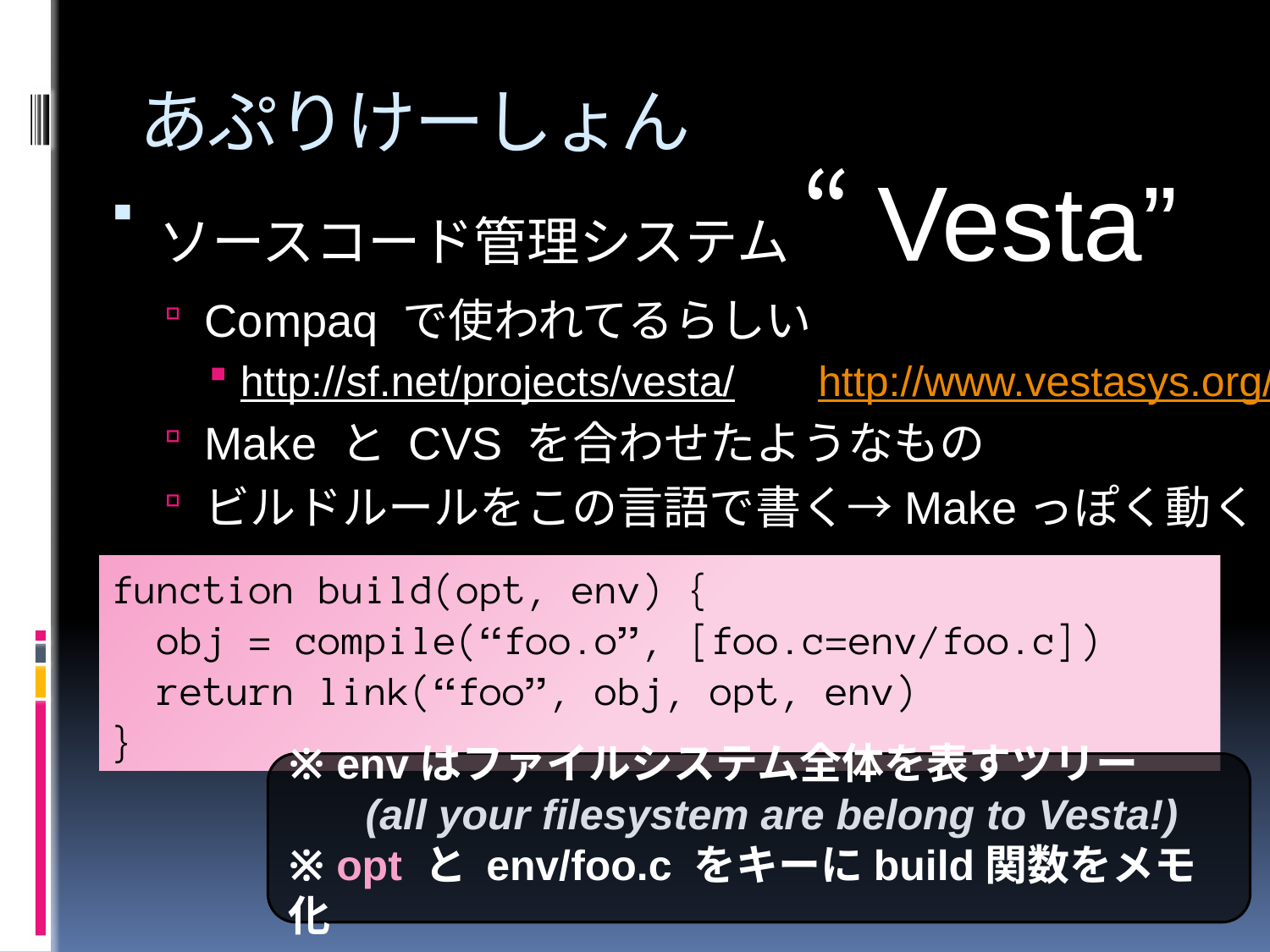

# あぷりけーしょん
ソースコード管理システム “Vesta”
Compaq で使われてるらしい
http://sf.net/projects/vesta/       http://www.vestasys.org/
Make と CVS を合わせたようなもの
ビルドルールをこの言語で書く→Makeっぽく動く
function build(opt, env) {
  obj = compile(“foo.o”, [foo.c=env/foo.c])
  return link(“foo”, obj, opt, env)
}
※ envはファイルシステム全体を表すツリー
       (all your filesystem are belong to Vesta!)
※ opt と env/foo.c をキーにbuild関数をメモ化